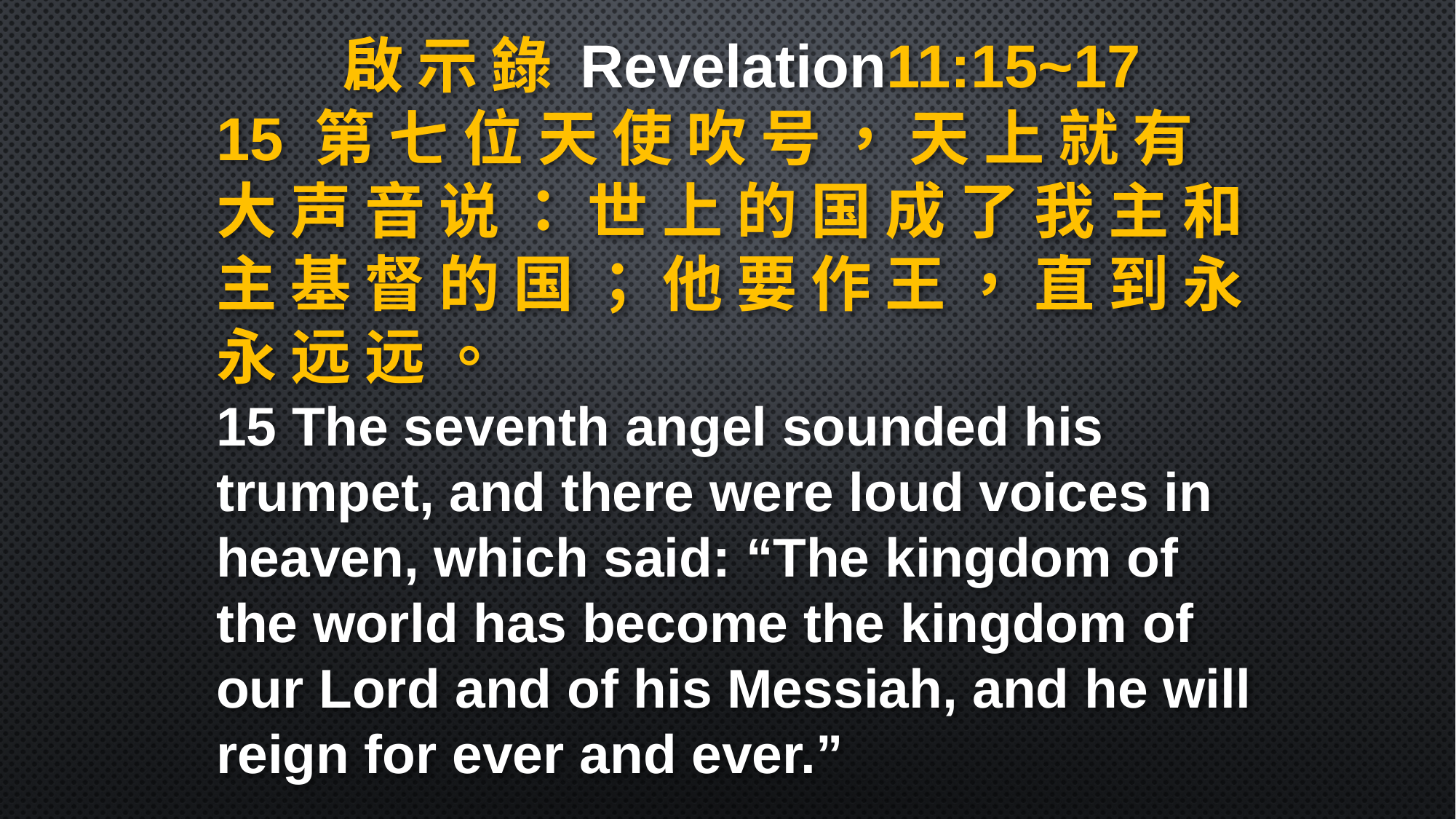

啟 示 錄 Revelation11:15~17
15 第 七 位 天 使 吹 号 ， 天 上 就 有 大 声 音 说 ： 世 上 的 国 成 了 我 主 和 主 基 督 的 国 ； 他 要 作 王 ， 直 到 永 永 远 远 。
15 The seventh angel sounded his trumpet, and there were loud voices in heaven, which said: “The kingdom of the world has become the kingdom of our Lord and of his Messiah, and he will reign for ever and ever.”